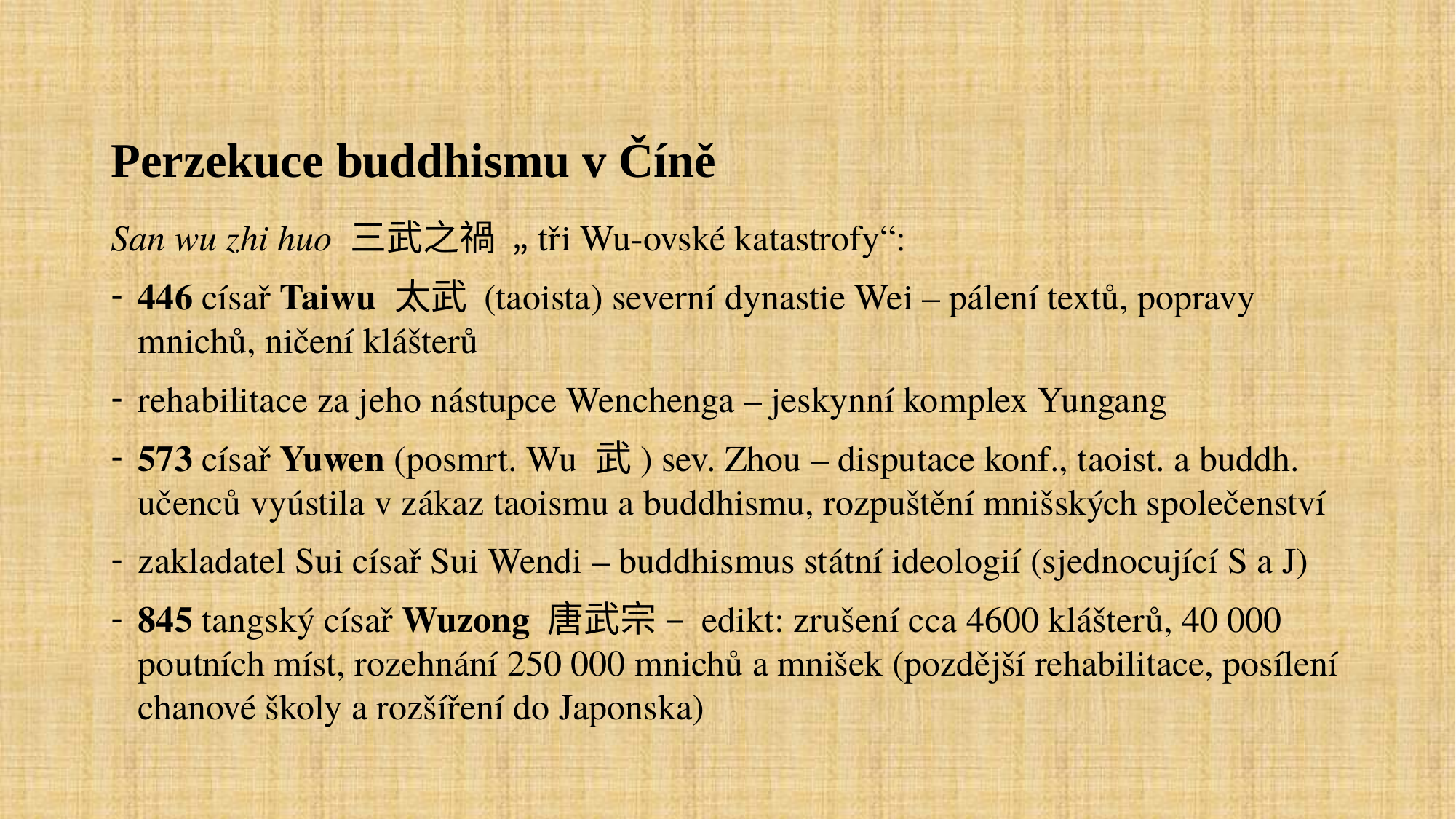

Perzekuce buddhismu v Číně
San wu zhi huo 三武之禍  „tři Wu-ovské katastrofy“:
446 císař Taiwu 太武 (taoista) severní dynastie Wei – pálení textů, popravy mnichů, ničení klášterů
rehabilitace za jeho nástupce Wenchenga – jeskynní komplex Yungang
573 císař Yuwen (posmrt. Wu 武) sev. Zhou – disputace konf., taoist. a buddh. učenců vyústila v zákaz taoismu a buddhismu, rozpuštění mnišských společenství
zakladatel Sui císař Sui Wendi – buddhismus státní ideologií (sjednocující S a J)
845 tangský císař Wuzong 唐武宗 – edikt: zrušení cca 4600 klášterů, 40 000 poutních míst, rozehnání 250 000 mnichů a mnišek (pozdější rehabilitace, posílení chanové školy a rozšíření do Japonska)